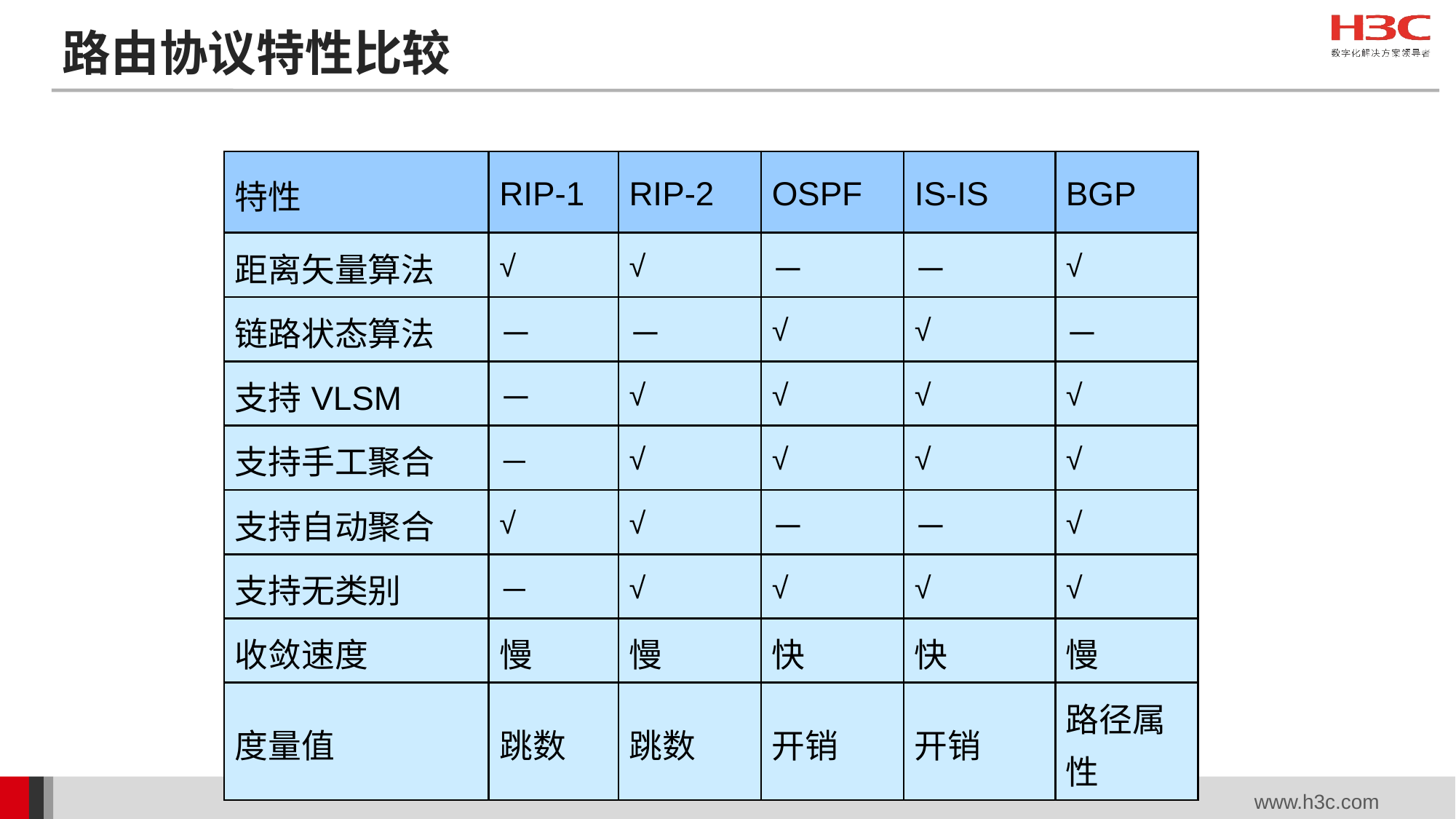

# 路由协议特性比较
| 特性 | RIP-1 | RIP-2 | OSPF | IS-IS | BGP |
| --- | --- | --- | --- | --- | --- |
| 距离矢量算法 | √ | √ | － | － | √ |
| 链路状态算法 | － | － | √ | √ | － |
| 支持VLSM | － | √ | √ | √ | √ |
| 支持手工聚合 | － | √ | √ | √ | √ |
| 支持自动聚合 | √ | √ | － | － | √ |
| 支持无类别 | － | √ | √ | √ | √ |
| 收敛速度 | 慢 | 慢 | 快 | 快 | 慢 |
| 度量值 | 跳数 | 跳数 | 开销 | 开销 | 路径属性 |